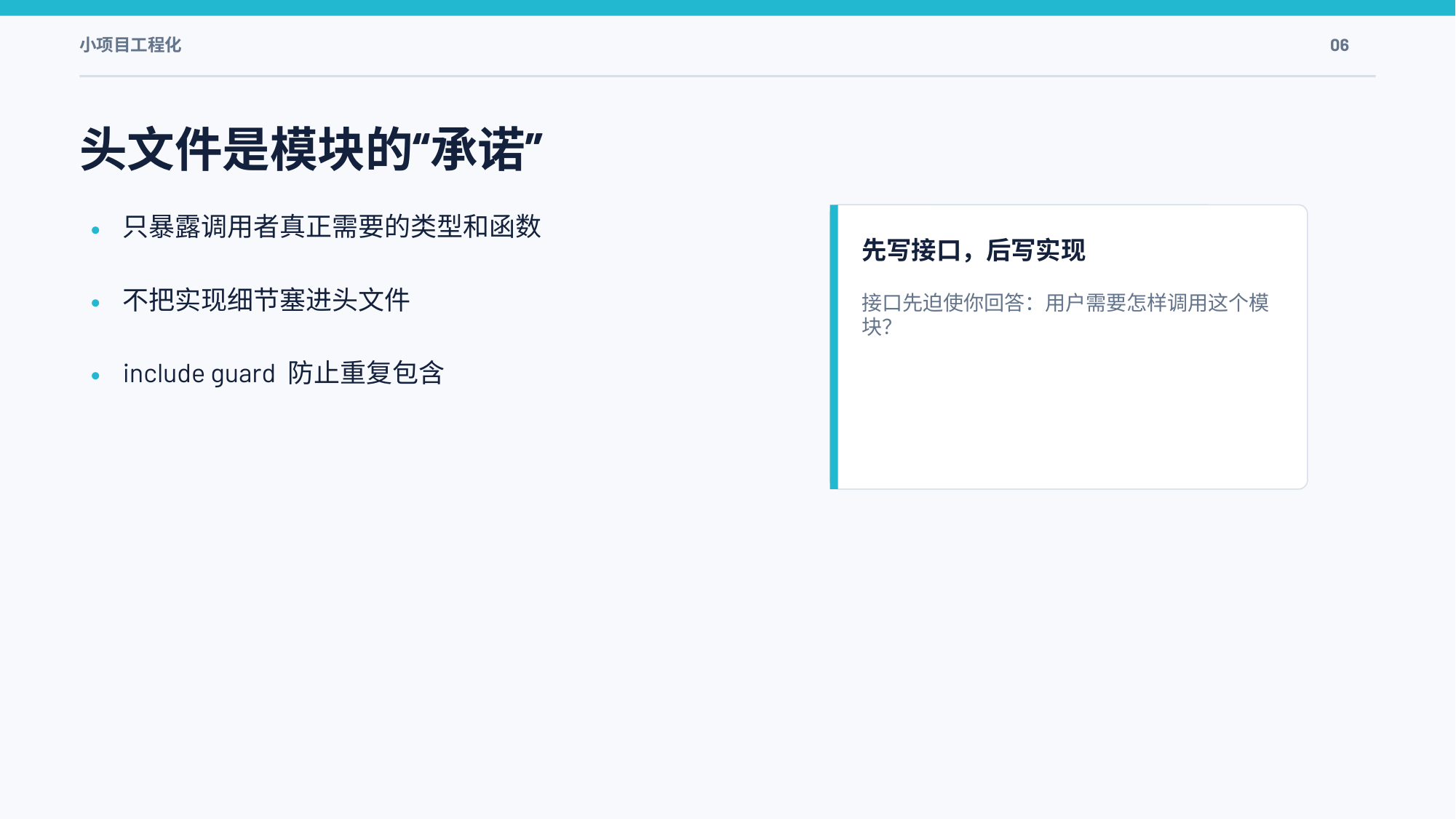

小项目工程化
06

头文件是模块的“承诺”

•
只暴露调用者真正需要的类型和函数
先写接口，后写实现
•
不把实现细节塞进头文件
接口先迫使你回答：用户需要怎样调用这个模块？
•
include guard 防止重复包含